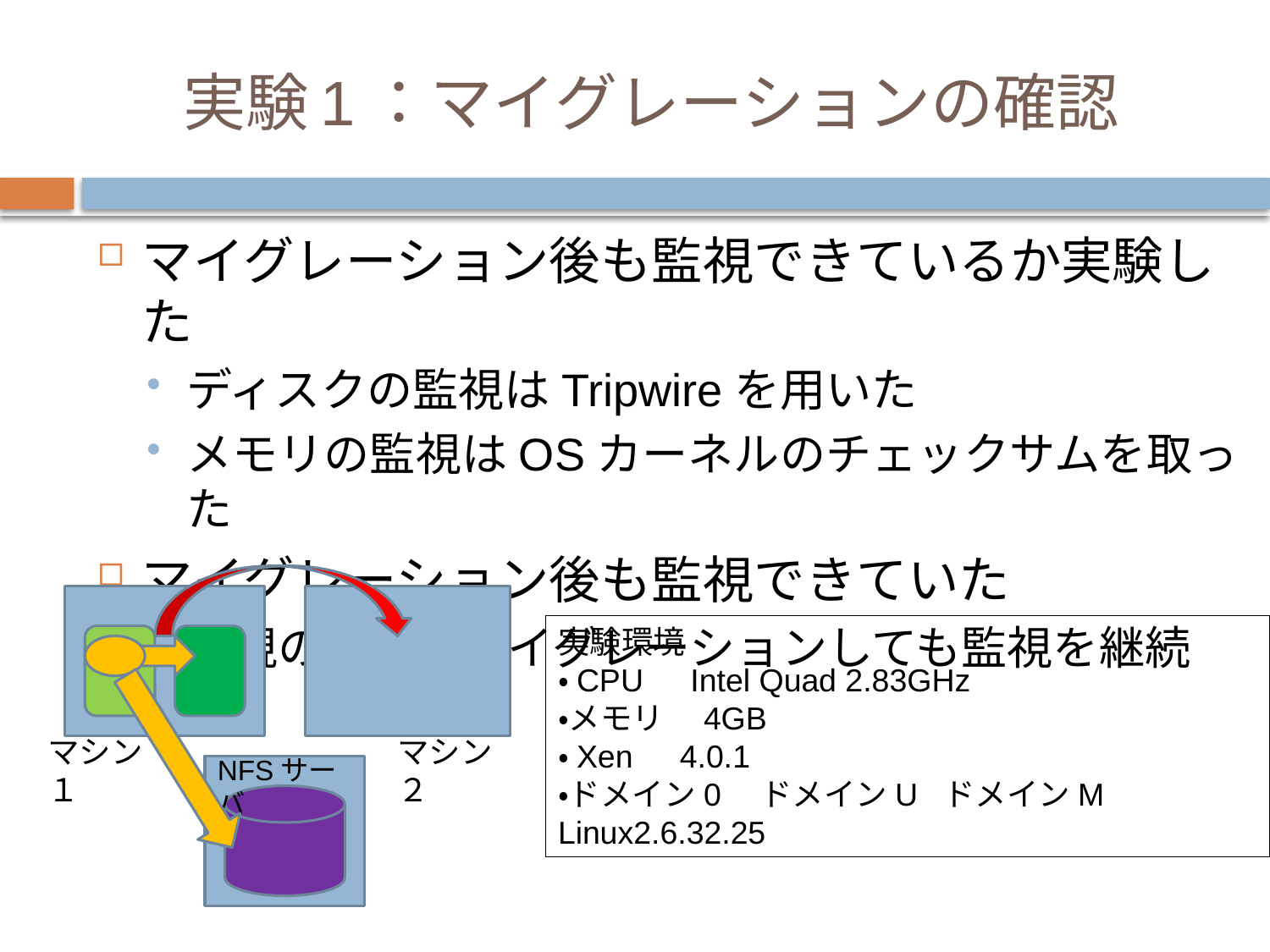

# 実験1：マイグレーションの確認
マイグレーション後も監視できているか実験した
ディスクの監視はTripwireを用いた
メモリの監視はOSカーネルのチェックサムを取った
マイグレーション後も監視できていた
監視の途中でマイグレーションしても監視を継続

実験環境
・CPU　Intel Quad 2.83GHz
・メモリ　4GB
・Xen　4.0.1
・ドメイン0　ドメインU  ドメインM Linux2.6.32.25

マシン１
マシン２
NFSサーバ